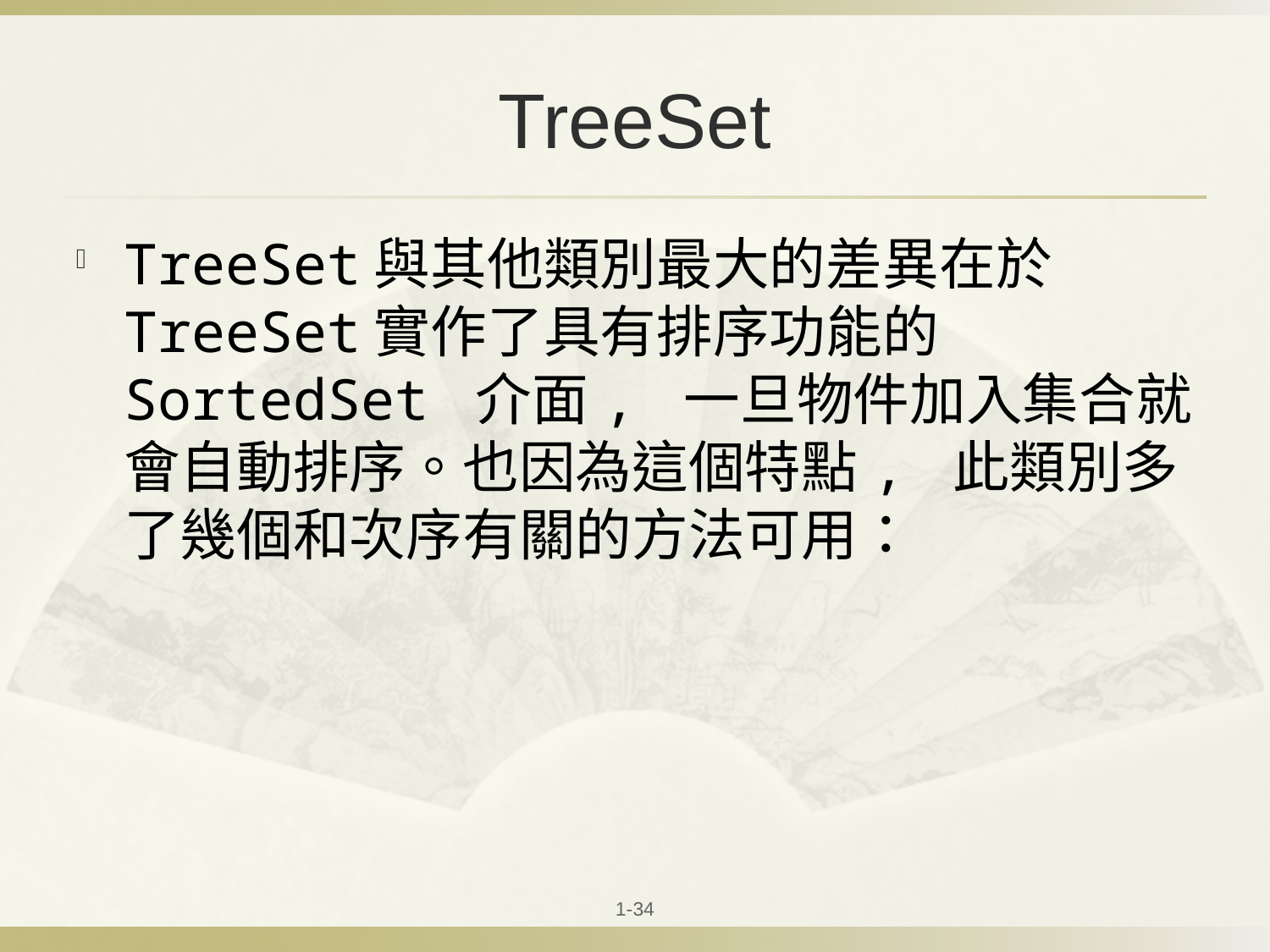

# TreeSet
TreeSet與其他類別最大的差異在於TreeSet實作了具有排序功能的SortedSet 介面, 一旦物件加入集合就會自動排序。也因為這個特點, 此類別多了幾個和次序有關的方法可用：
1-34